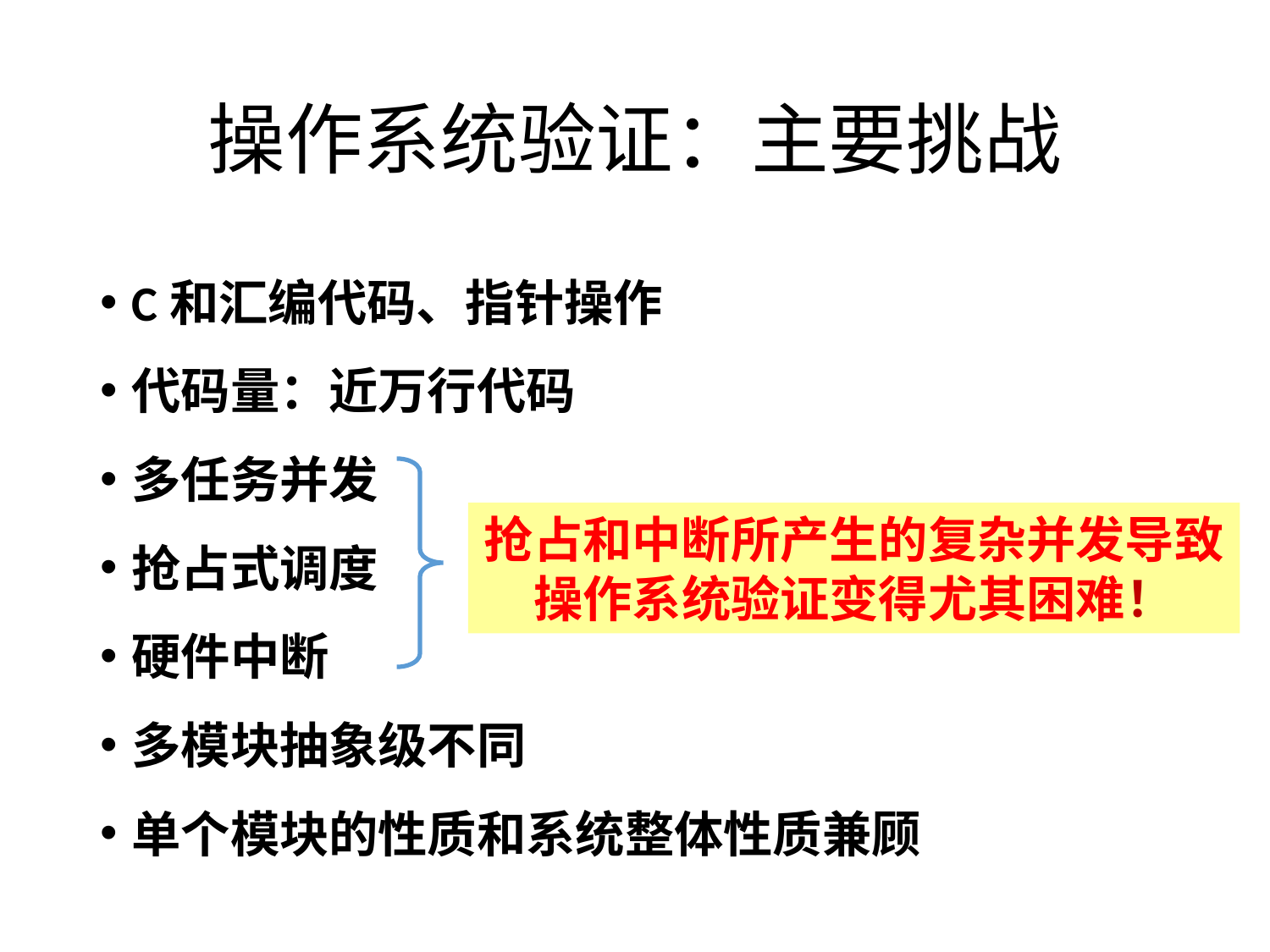

# 操作系统验证：主要挑战
C和汇编代码、指针操作
代码量：近万行代码
多任务并发
抢占式调度
硬件中断
多模块抽象级不同
单个模块的性质和系统整体性质兼顾

抢占和中断所产生的复杂并发导致
操作系统验证变得尤其困难！